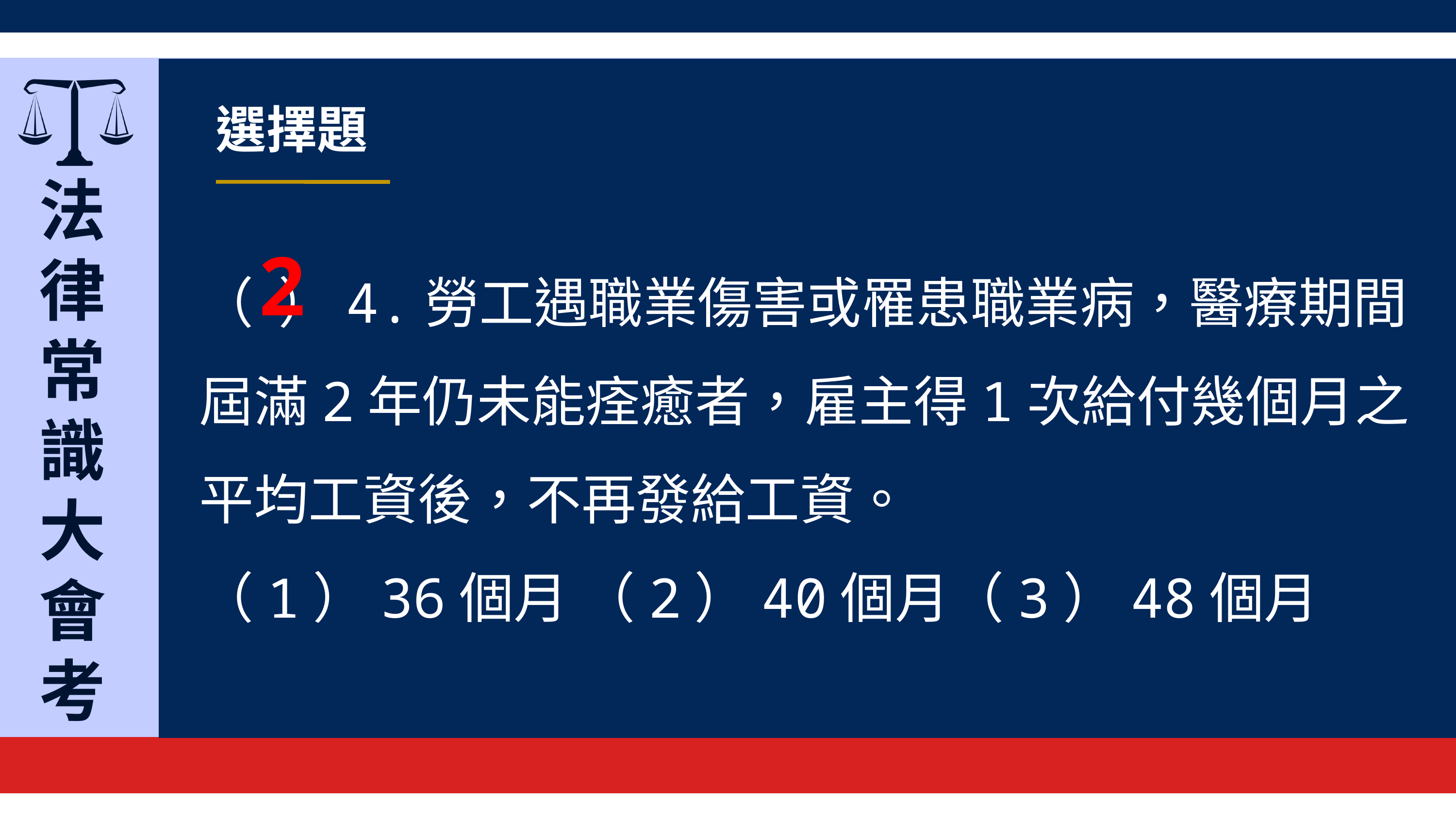

選擇題
法律常識
大會考

2
（  ）4.勞工遇職業傷害或罹患職業病，醫療期間屆滿2年仍未能痊癒者，雇主得1次給付幾個月之平均工資後，不再發給工資。
（1）36個月 （2）40個月（3）48個月